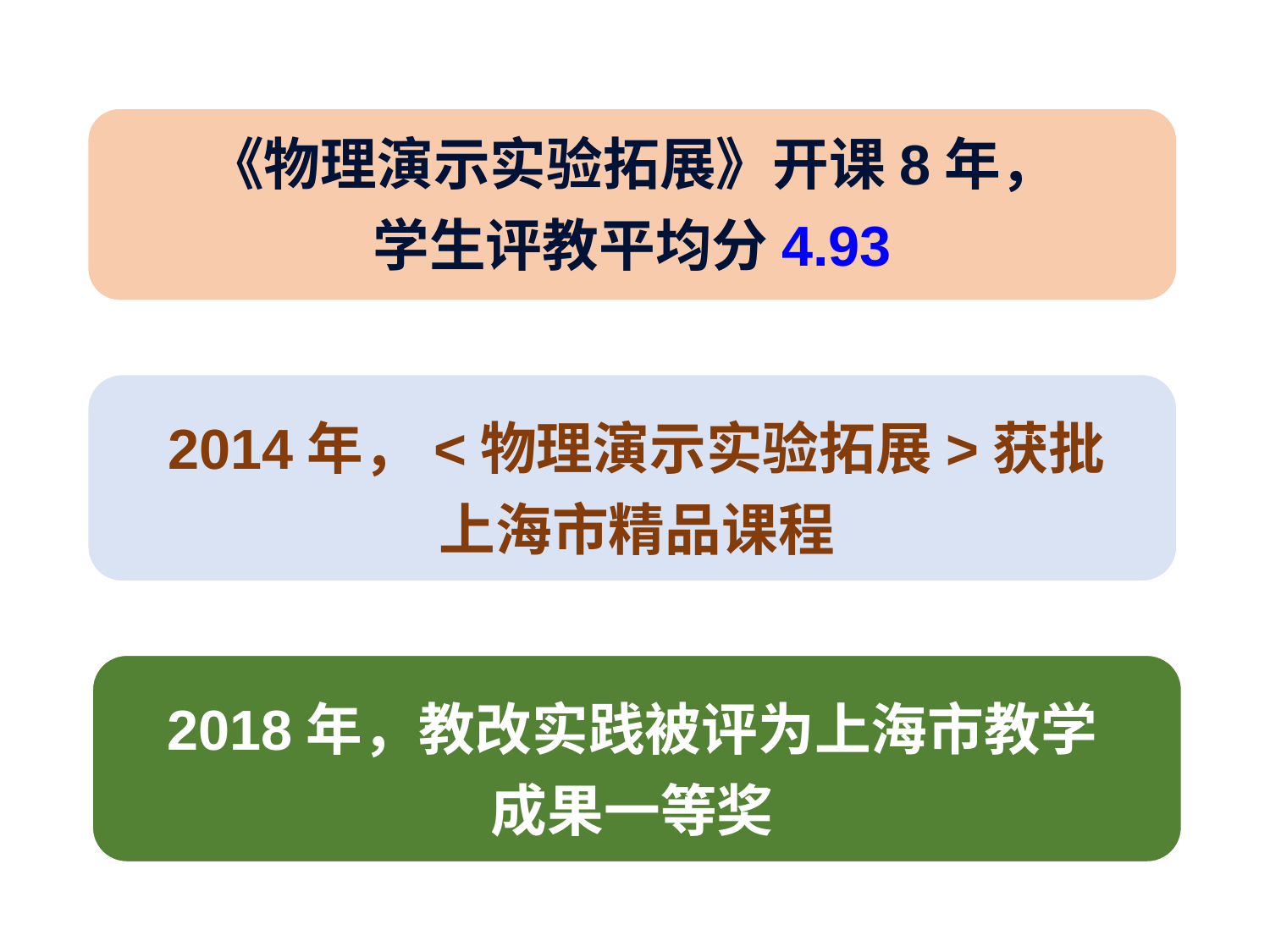

《物理演示实验拓展》开课8年，
学生评教平均分4.93

2014年，<物理演示实验拓展>获批上海市精品课程

2018年，教改实践被评为上海市教学成果一等奖